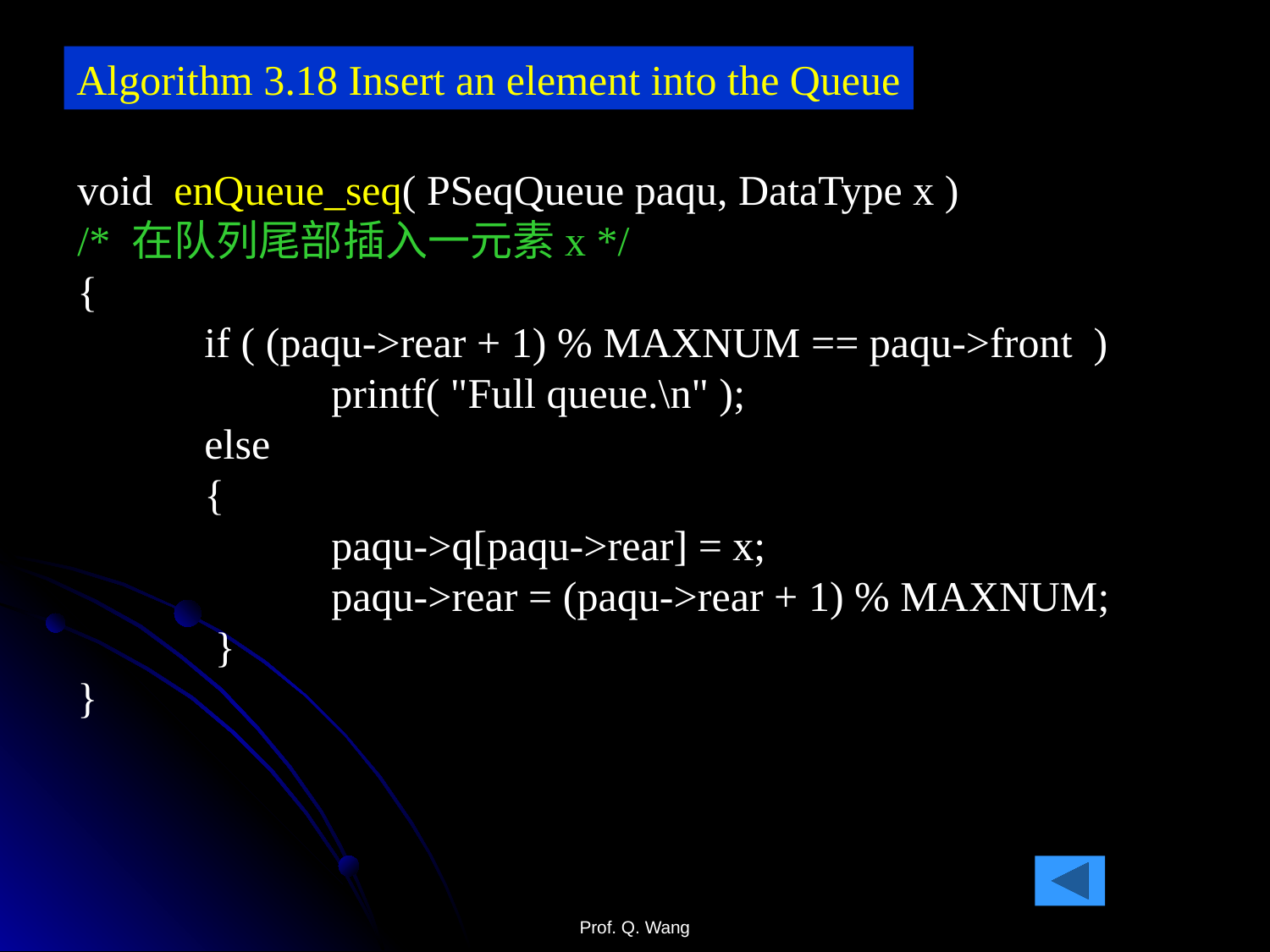

Algorithm 3.18 Insert an element into the Queue
void  enQueue_seq( PSeqQueue paqu, DataType x )
/* 在队列尾部插入一元素x */
{
  	if ( (paqu->rear + 1) % MAXNUM == paqu->front  )
      		printf( "Full queue.\n" );
	else
	{
	 	paqu->q[paqu->rear] = x;
		paqu->rear = (paqu->rear + 1) % MAXNUM;
	 }
}

Prof. Q. Wang